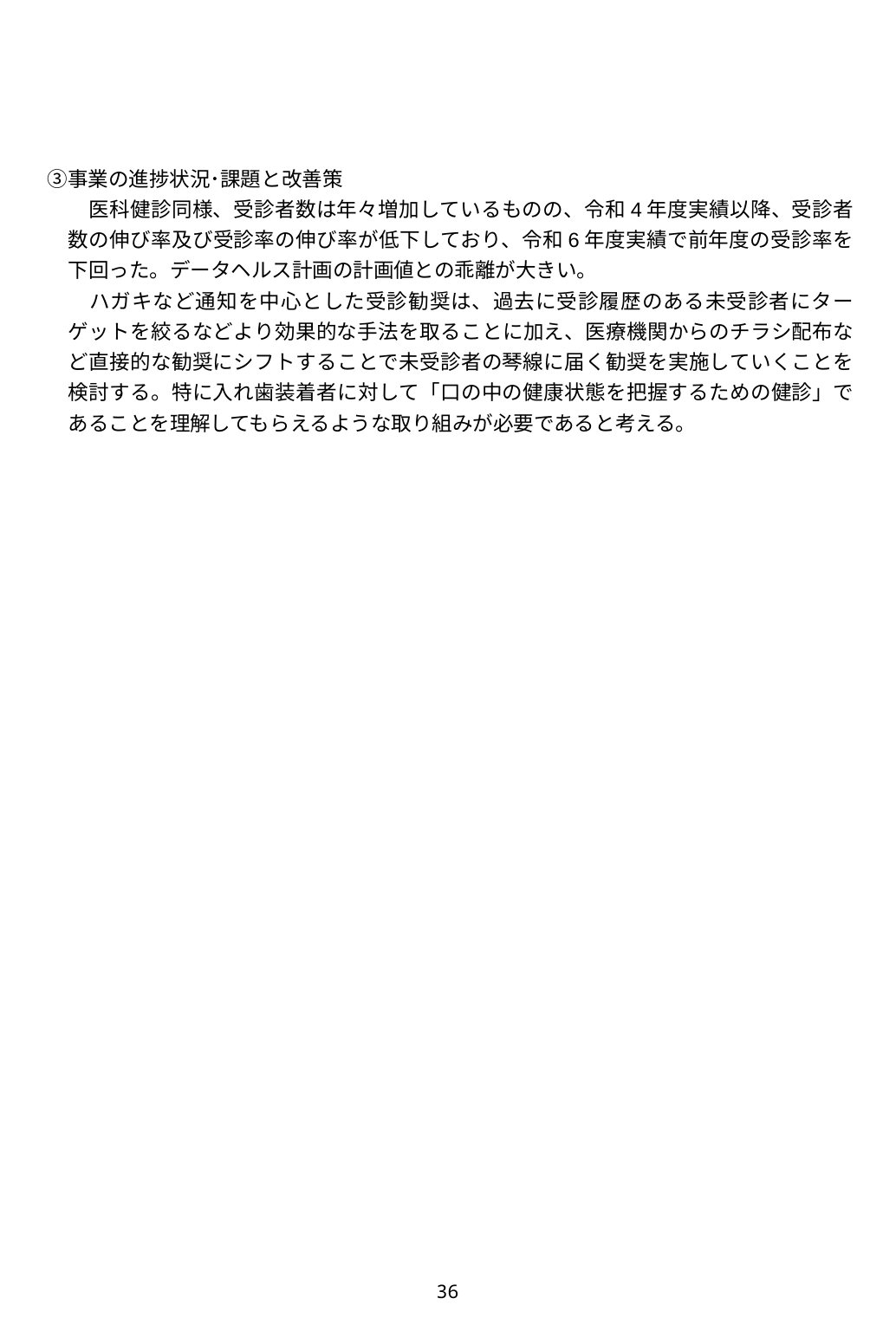

③事業の進捗状況･課題と改善策
　医科健診同様、受診者数は年々増加しているものの、令和4年度実績以降、受診者数の伸び率及び受診率の伸び率が低下しており、令和6年度実績で前年度の受診率を下回った。データヘルス計画の計画値との乖離が大きい。
　ハガキなど通知を中心とした受診勧奨は、過去に受診履歴のある未受診者にターゲットを絞るなどより効果的な手法を取ることに加え、医療機関からのチラシ配布など直接的な勧奨にシフトすることで未受診者の琴線に届く勧奨を実施していくことを検討する。特に入れ歯装着者に対して「口の中の健康状態を把握するための健診」であることを理解してもらえるような取り組みが必要であると考える。
36